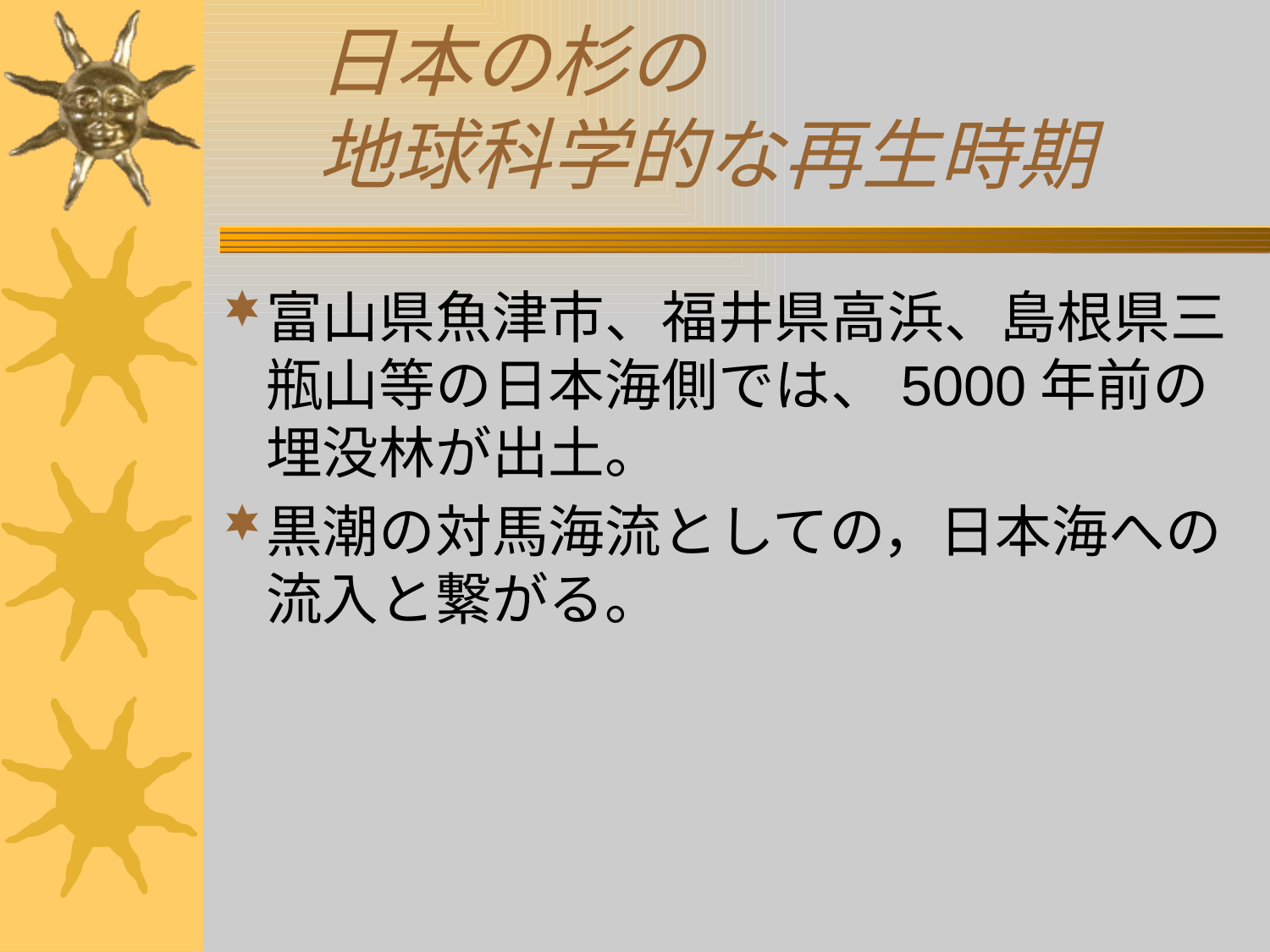

# 日本の杉の 地球科学的な再生時期
富山県魚津市、福井県高浜、島根県三瓶山等の日本海側では、5000年前の埋没林が出土。
黒潮の対馬海流としての，日本海への流入と繋がる。